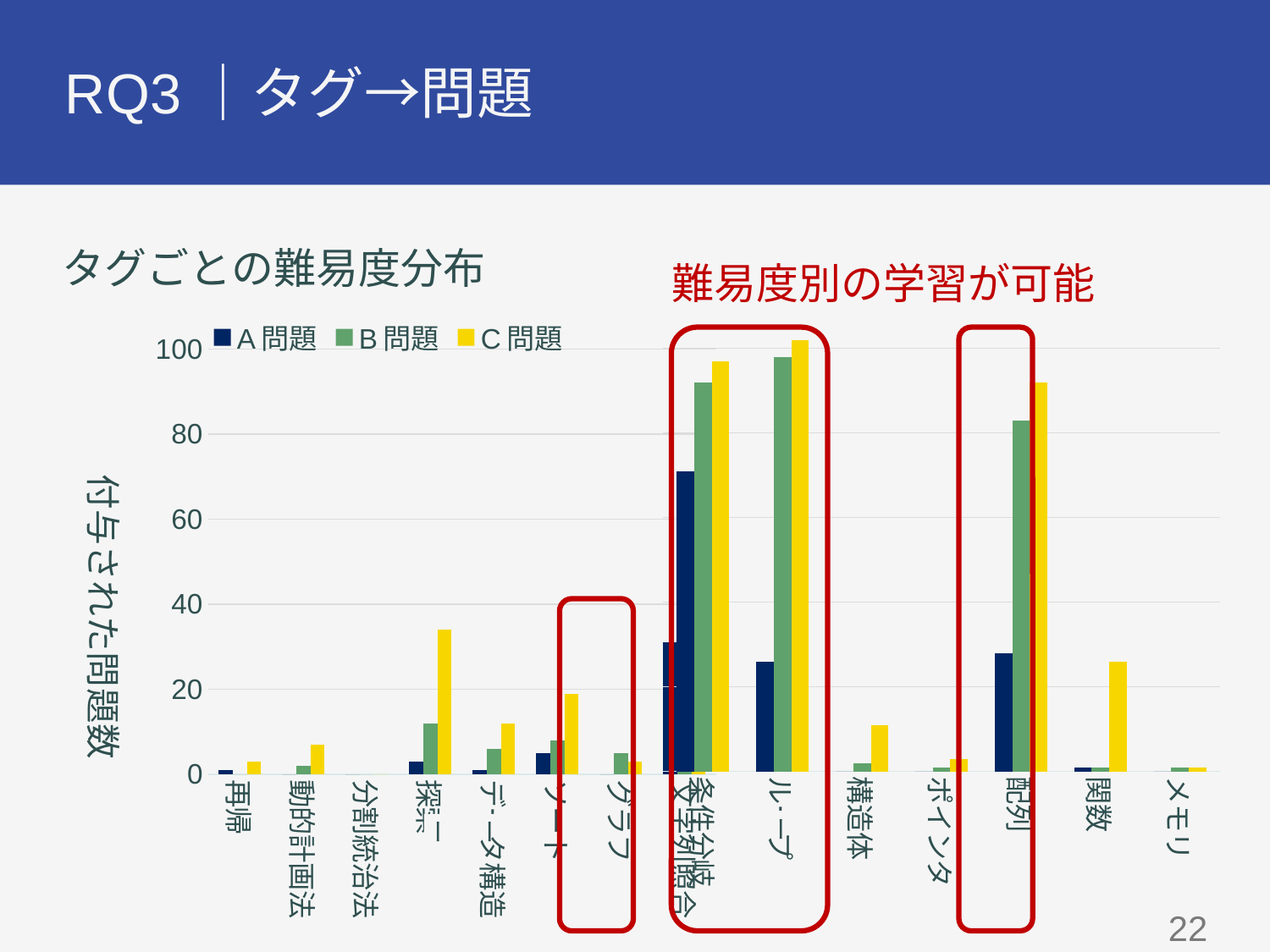

# RQ3｜タグ→問題
タグごとの難易度分布
難易度別の学習が可能

### Chart

| Category | A問題 | B問題 | C問題 |
|---|---|---|---|
| 再帰 | 1.0 | 0.0 | 3.0 |
| 動的計画法 | 0.0 | 2.0 | 7.0 |
| 分割統治法 | 0.0 | 0.0 | 0.0 |
| 探索 | 3.0 | 12.0 | 34.0 |
| データ構造 | 1.0 | 6.0 | 12.0 |
| ソート | 5.0 | 8.0 | 19.0 |
| グラフ | 0.0 | 5.0 | 3.0 |
| 文字列照合 | 31.0 | 31.0 | 24.0 |

### Chart

| Category | A問題 | B問題 | C問題 |
|---|---|---|---|
| 条件分岐 | 71.0 | 92.0 | 97.0 |
| ループ | 26.0 | 98.0 | 102.0 |
| 構造体 | 0.0 | 2.0 | 11.0 |
| ポインタ | 0.0 | 1.0 | 3.0 |
| 配列 | 28.0 | 83.0 | 92.0 |
| 関数 | 1.0 | 1.0 | 26.0 |
| メモリ | 0.0 | 1.0 | 1.0 |

ー

ー

ー

22